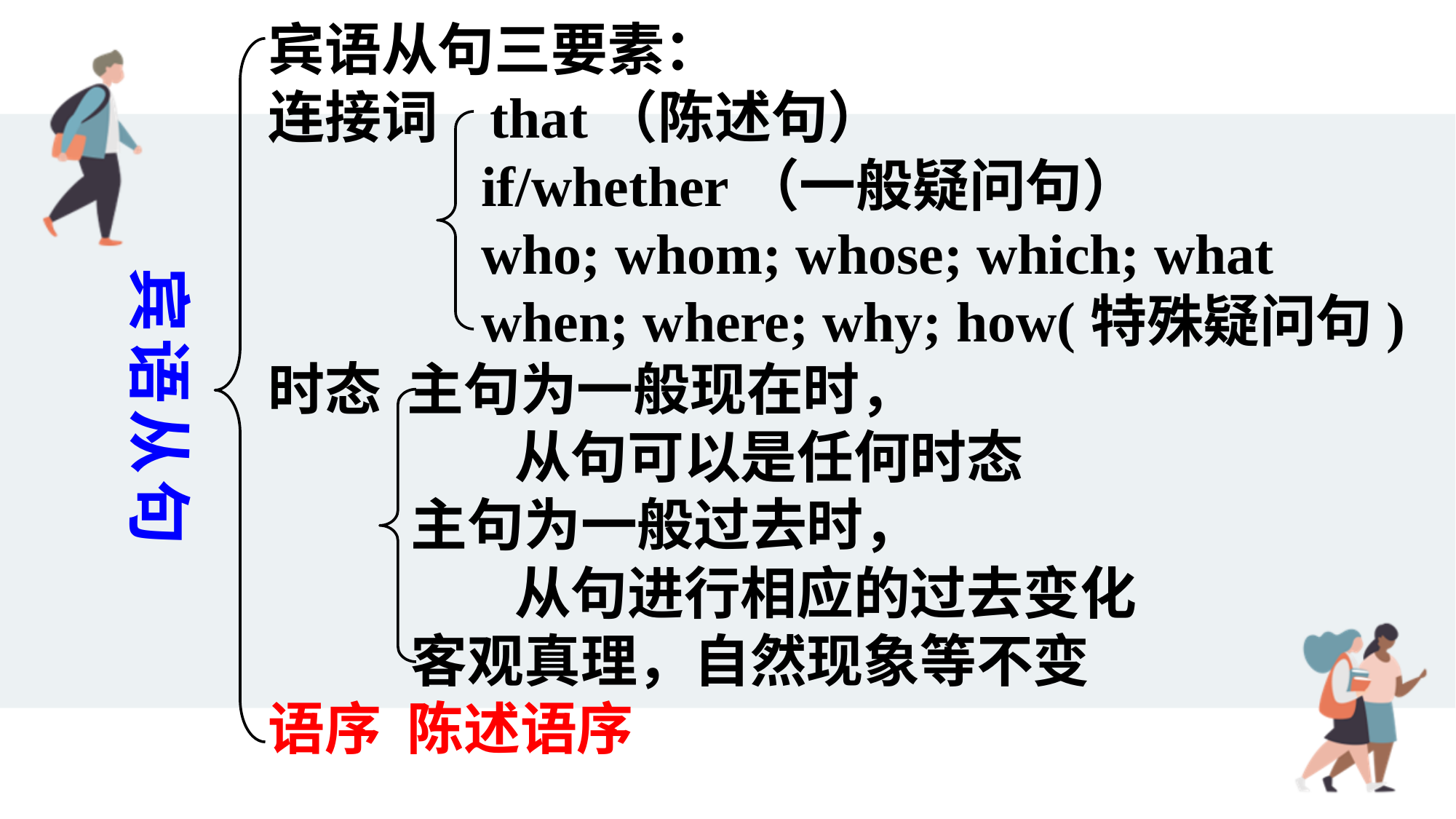

宾语从句三要素：
连接词   that（陈述句）
               if/whether（一般疑问句）
               who; whom; whose; which; what
               when; where; why; how(特殊疑问句)
时态  主句为一般现在时，
                  从句可以是任何时态
          主句为一般过去时，
                  从句进行相应的过去变化
          客观真理，自然现象等不变
语序  陈述语序

宾语从句